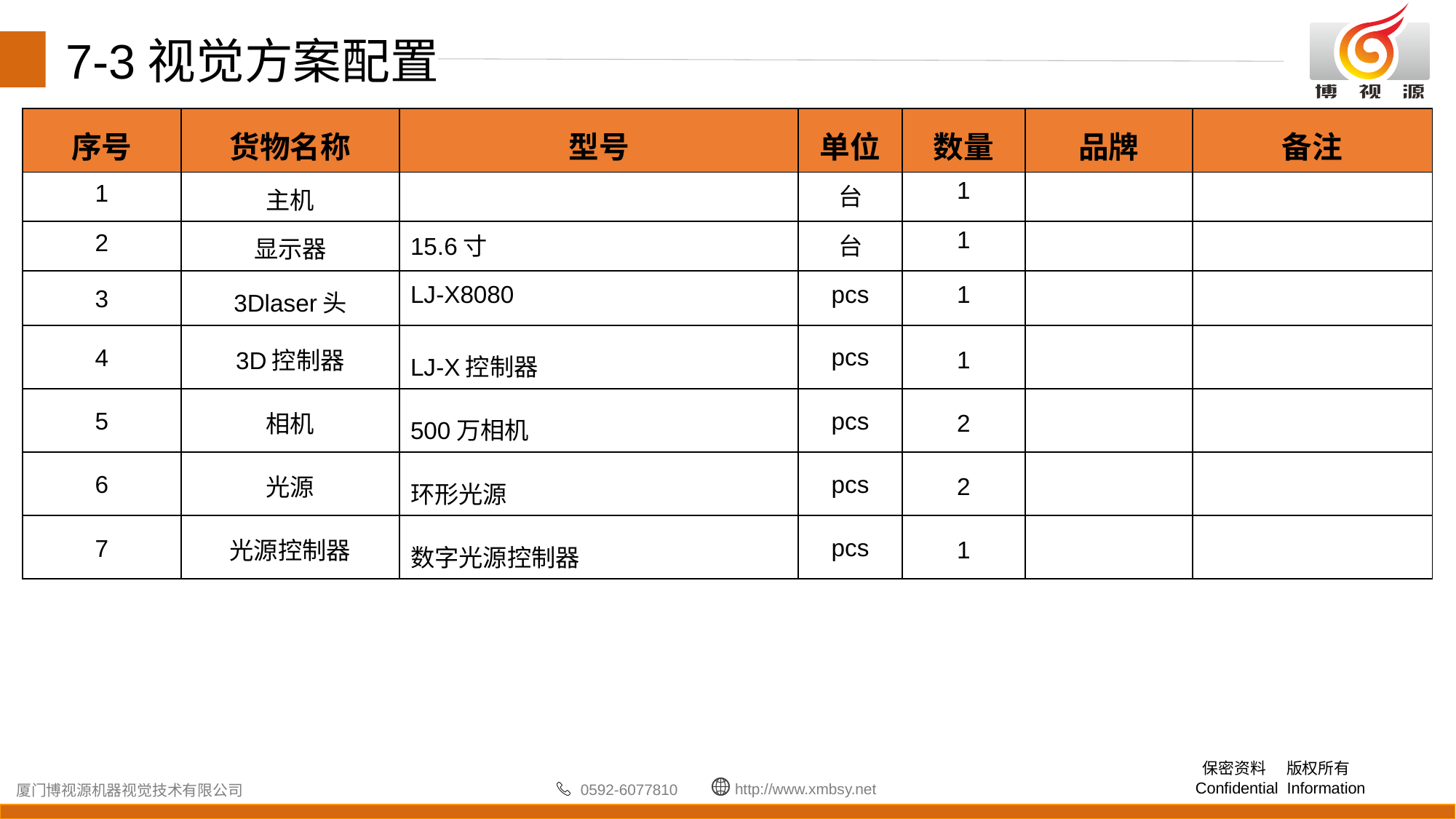

7-3视觉方案配置
| 序号 | 货物名称 | 型号 | 单位 | 数量 | 品牌 | 备注 |
| --- | --- | --- | --- | --- | --- | --- |
| 1 | 主机 |  | 台 | 1 |  |  |
| 2 | 显示器 | 15.6寸 | 台 | 1 |  |  |
| 3 | 3Dlaser头 | LJ-X8080 | pcs | 1 |  |  |
| 4 | 3D控制器 | LJ-X控制器 | pcs | 1 |  |  |
| 5 | 相机 | 500万相机 | pcs | 2 |  |  |
| 6 | 光源 | 环形光源 | pcs | 2 |  |  |
| 7 | 光源控制器 | 数字光源控制器 | pcs | 1 |  |  |